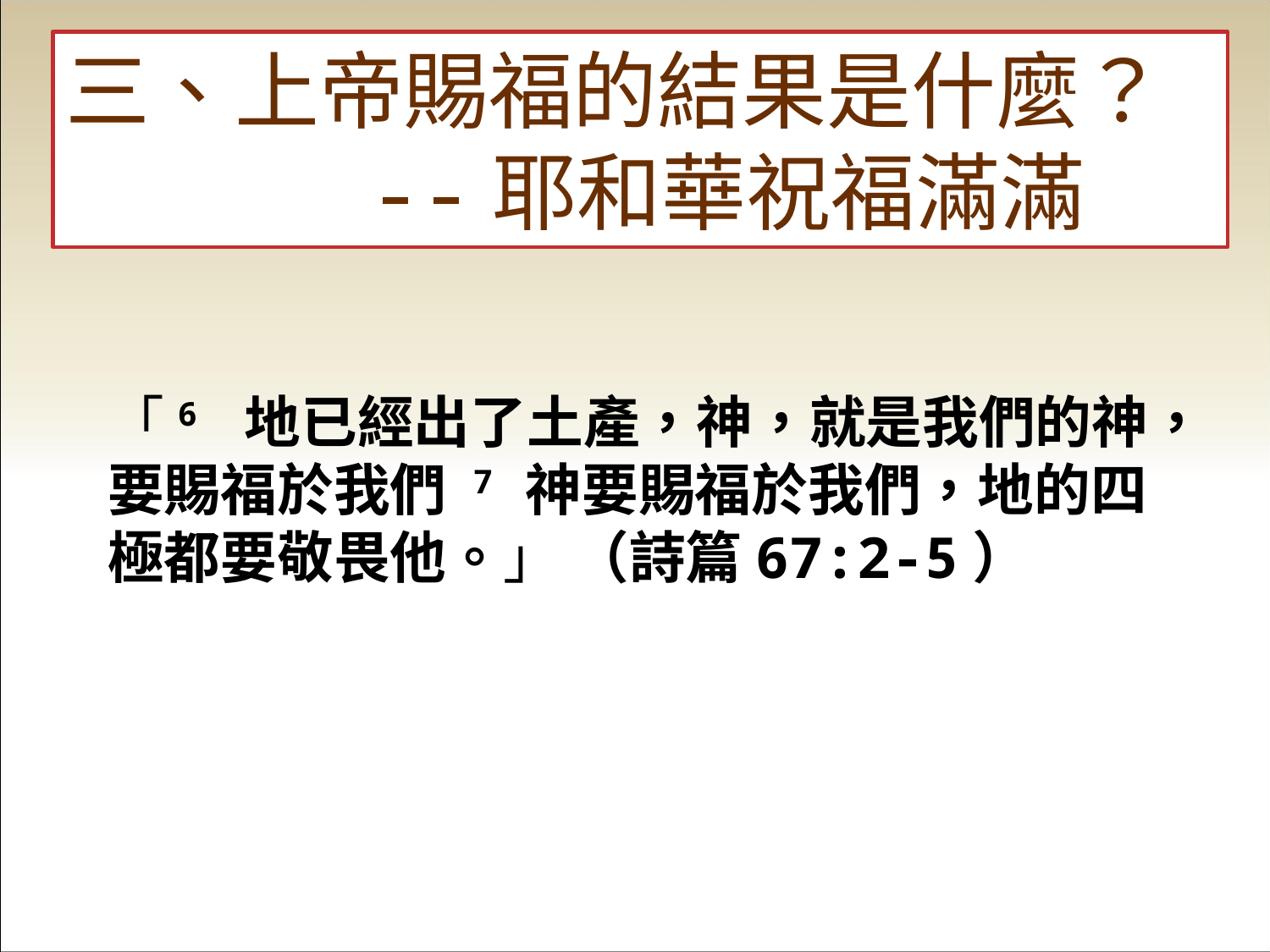

三、上帝賜福的結果是什麼？
      --耶和華祝福滿滿
「6 地已經出了土產，神，就是我們的神，要賜福於我們 7 神要賜福於我們，地的四極都要敬畏他。」 （詩篇67:2-5）